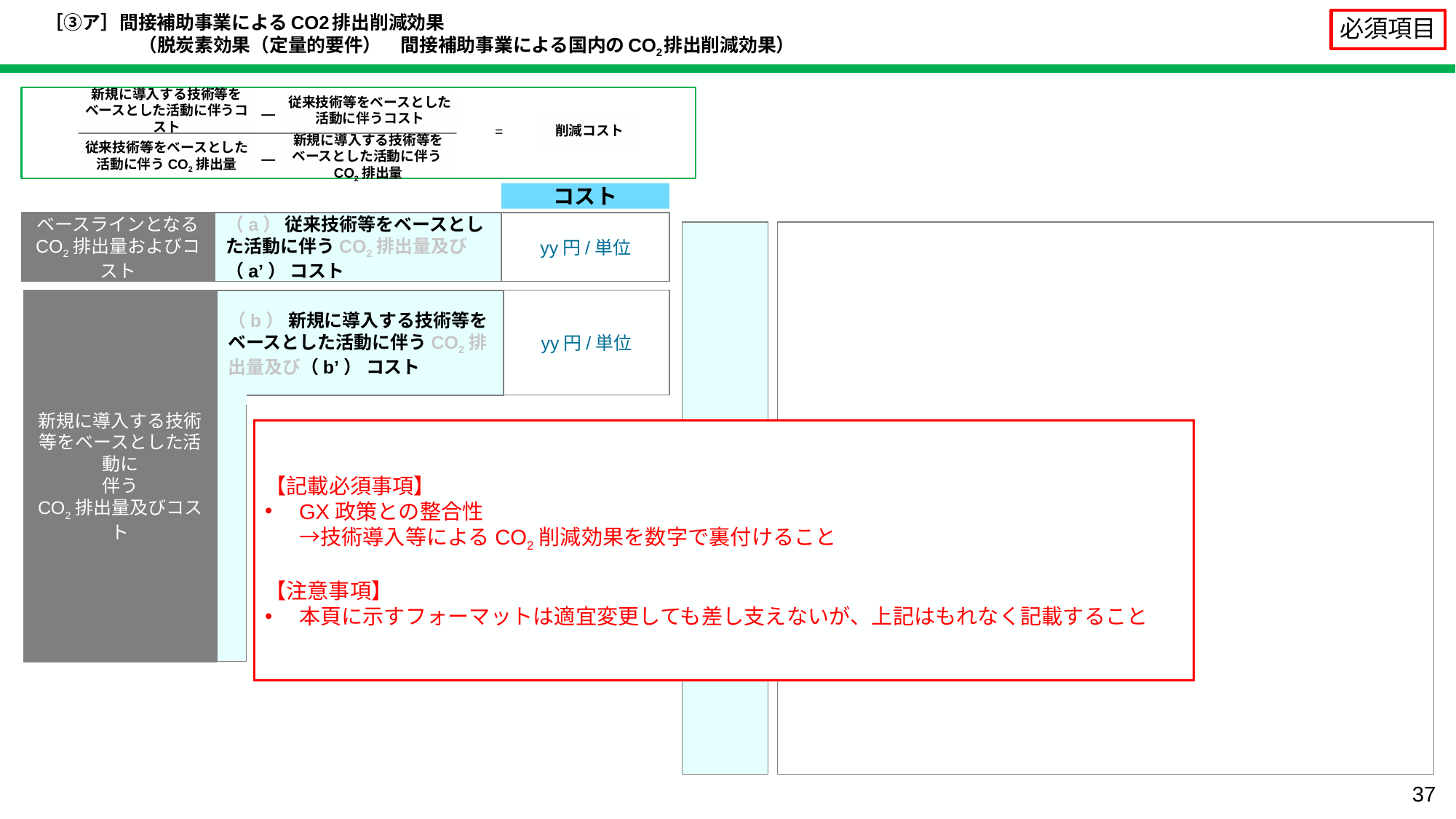

# ［③ア］間接補助事業によるCO2排出削減効果 　　　　　（脱炭素効果（定量的要件）　間接補助事業による国内のCO2排出削減効果）
必須項目

新規に導入する技術等をベースとした活動に伴うコスト
従来技術等をベースとした活動に伴うコスト
―
=
削減コスト
従来技術等をベースとした活動に伴うCO2排出量
新規に導入する技術等をベースとした活動に伴うCO2排出量
―
コスト
ベースラインとなる
CO2排出量およびコスト
（a） 従来技術等をベースとした活動に伴うCO2排出量及び （a’） コスト
yy円/単位
導出
根拠
（導出過程）
xx

（出典）
xx
yy円/単位
（b） 新規に導入する技術等をベースとした活動に伴うCO2排出量及び（b’） コスト

新規に導入する技術等をベースとした活動に
伴う
CO2排出量及びコスト
【記載必須事項】
GX政策との整合性
→技術導入等によるCO2削減効果を数字で裏付けること

【注意事項】
本頁に示すフォーマットは適宜変更しても差し支えないが、上記はもれなく記載すること
37